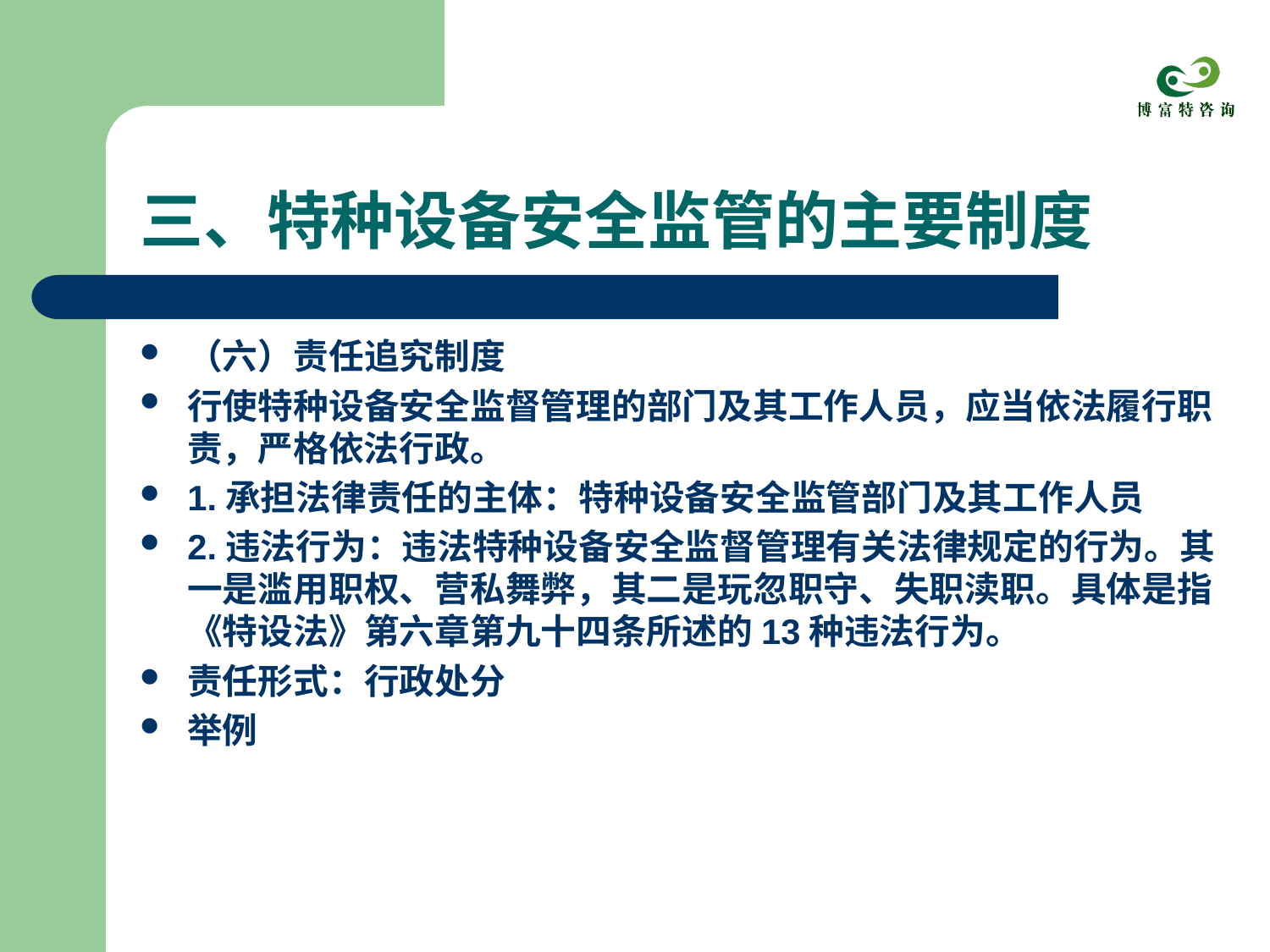

# 三、特种设备安全监管的主要制度
（六）责任追究制度
行使特种设备安全监督管理的部门及其工作人员，应当依法履行职责，严格依法行政。
1.承担法律责任的主体：特种设备安全监管部门及其工作人员
2.违法行为：违法特种设备安全监督管理有关法律规定的行为。其一是滥用职权、营私舞弊，其二是玩忽职守、失职渎职。具体是指《特设法》第六章第九十四条所述的13种违法行为。
责任形式：行政处分
举例